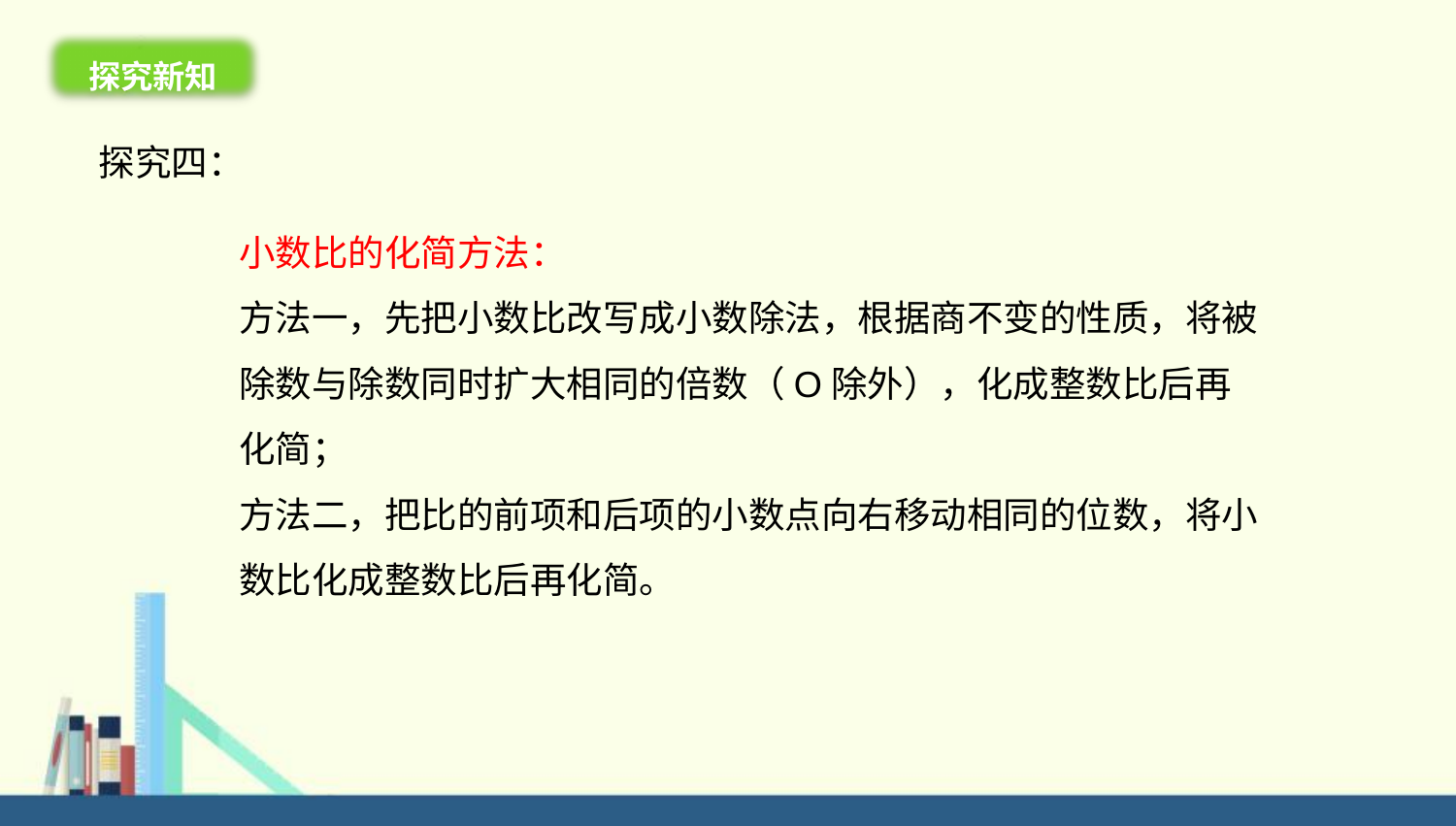

探究新知
探究四：
小数比的化简方法：
方法一，先把小数比改写成小数除法，根据商不变的性质，将被除数与除数同时扩大相同的倍数（O除外），化成整数比后再化简；
方法二，把比的前项和后项的小数点向右移动相同的位数，将小数比化成整数比后再化简。